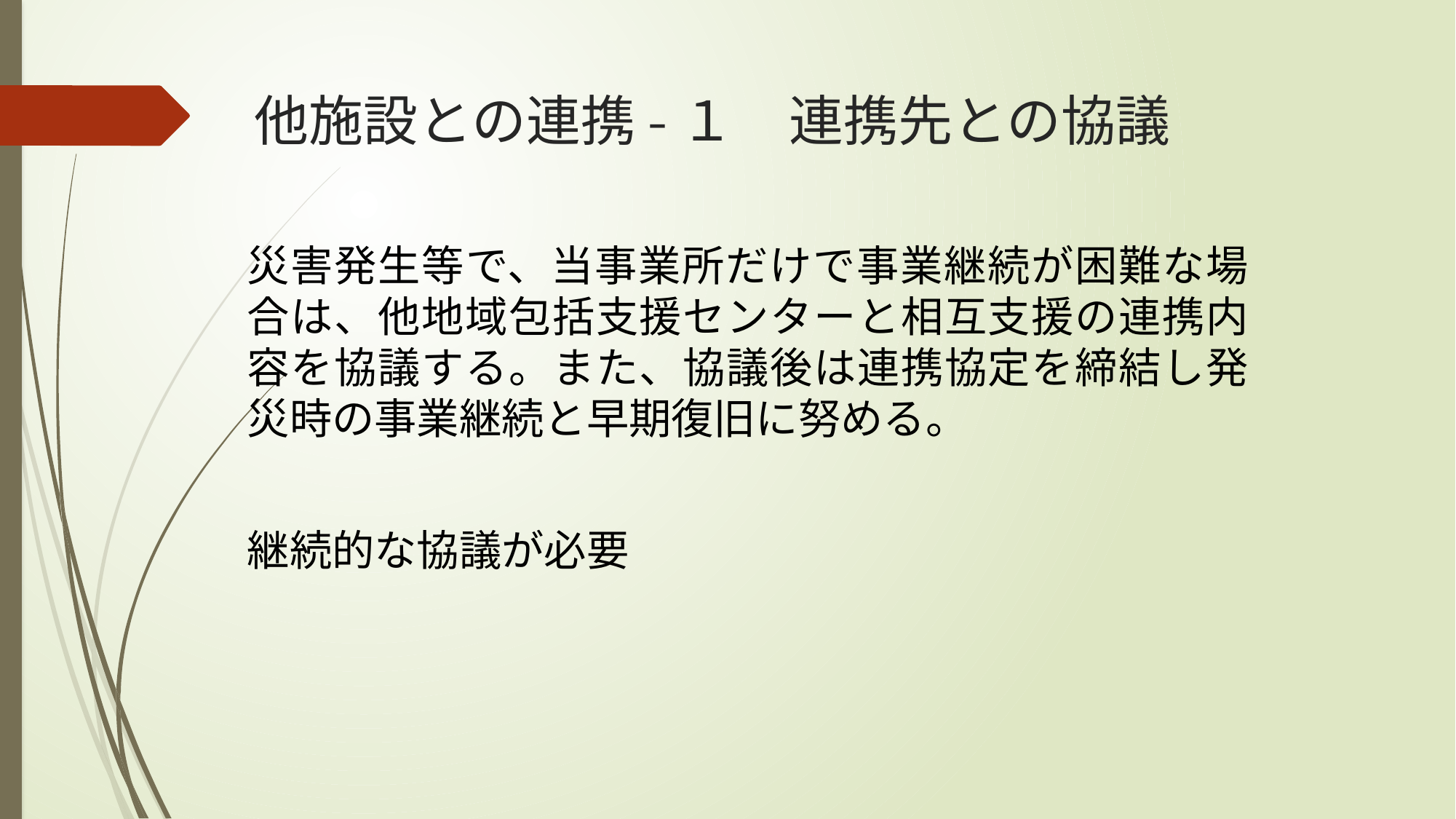

# 他施設との連携-１　連携先との協議
災害発生等で、当事業所だけで事業継続が困難な場合は、他地域包括支援センターと相互支援の連携内容を協議する。また、協議後は連携協定を締結し発災時の事業継続と早期復旧に努める。

継続的な協議が必要